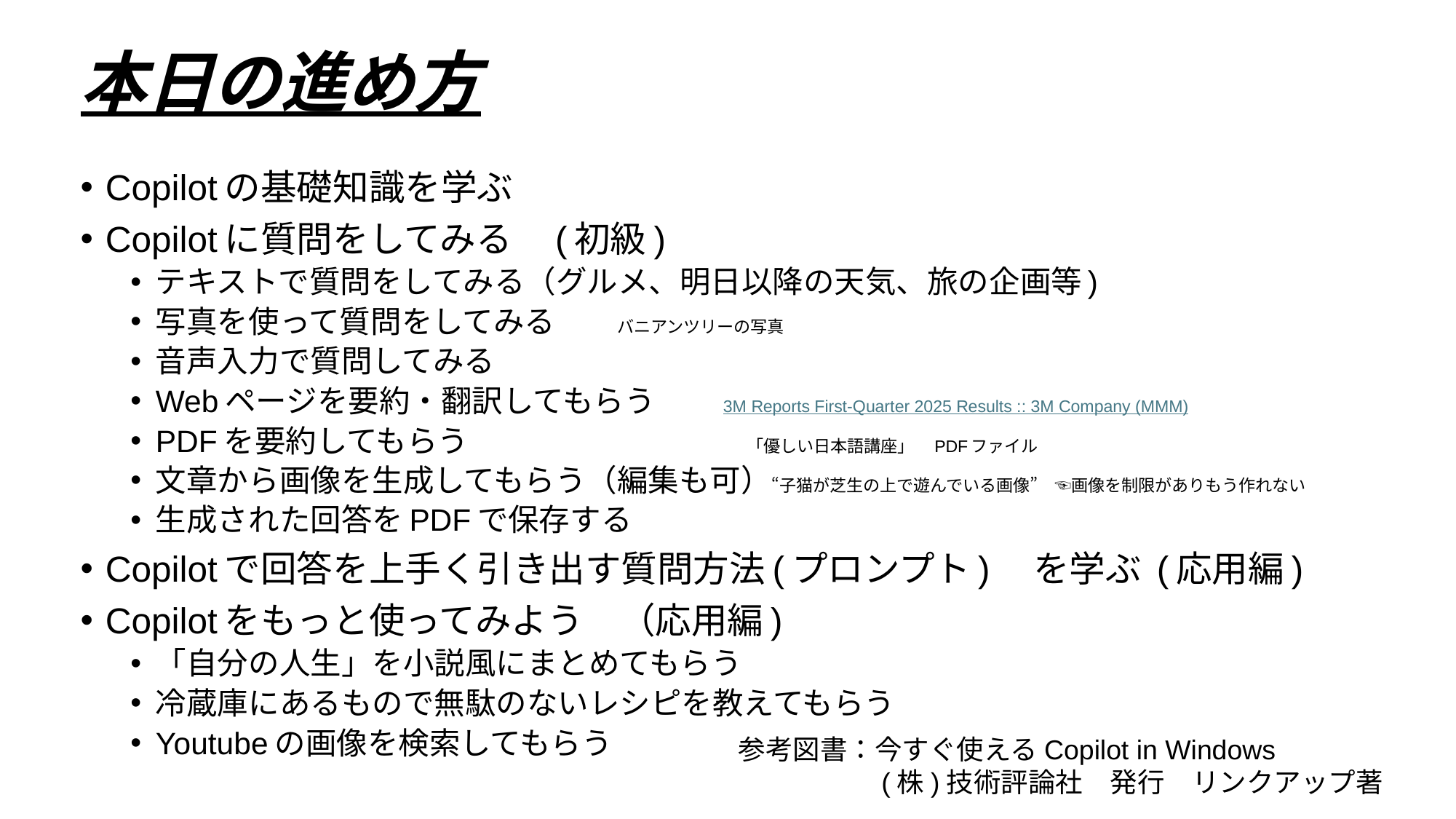

# 本日の進め方
Copilotの基礎知識を学ぶ
Copilotに質問をしてみる　(初級)
テキストで質問をしてみる（グルメ、明日以降の天気、旅の企画等)
写真を使って質問をしてみる　　バニアンツリーの写真
音声入力で質問してみる
Webページを要約・翻訳してもらう　　3M Reports First-Quarter 2025 Results :: 3M Company (MMM)
PDFを要約してもらう　　　　　　　　　「優しい日本語講座」　PDFファイル
文章から画像を生成してもらう（編集も可）“子猫が芝生の上で遊んでいる画像”　☜画像を制限がありもう作れない
生成された回答をPDFで保存する
Copilotで回答を上手く引き出す質問方法(プロンプト)　を学ぶ (応用編)
Copilotをもっと使ってみよう　（応用編)
「自分の人生」を小説風にまとめてもらう
冷蔵庫にあるもので無駄のないレシピを教えてもらう
Youtubeの画像を検索してもらう

参考図書：今すぐ使えるCopilot in Windows
　　　　　(株)技術評論社　発行　リンクアップ著